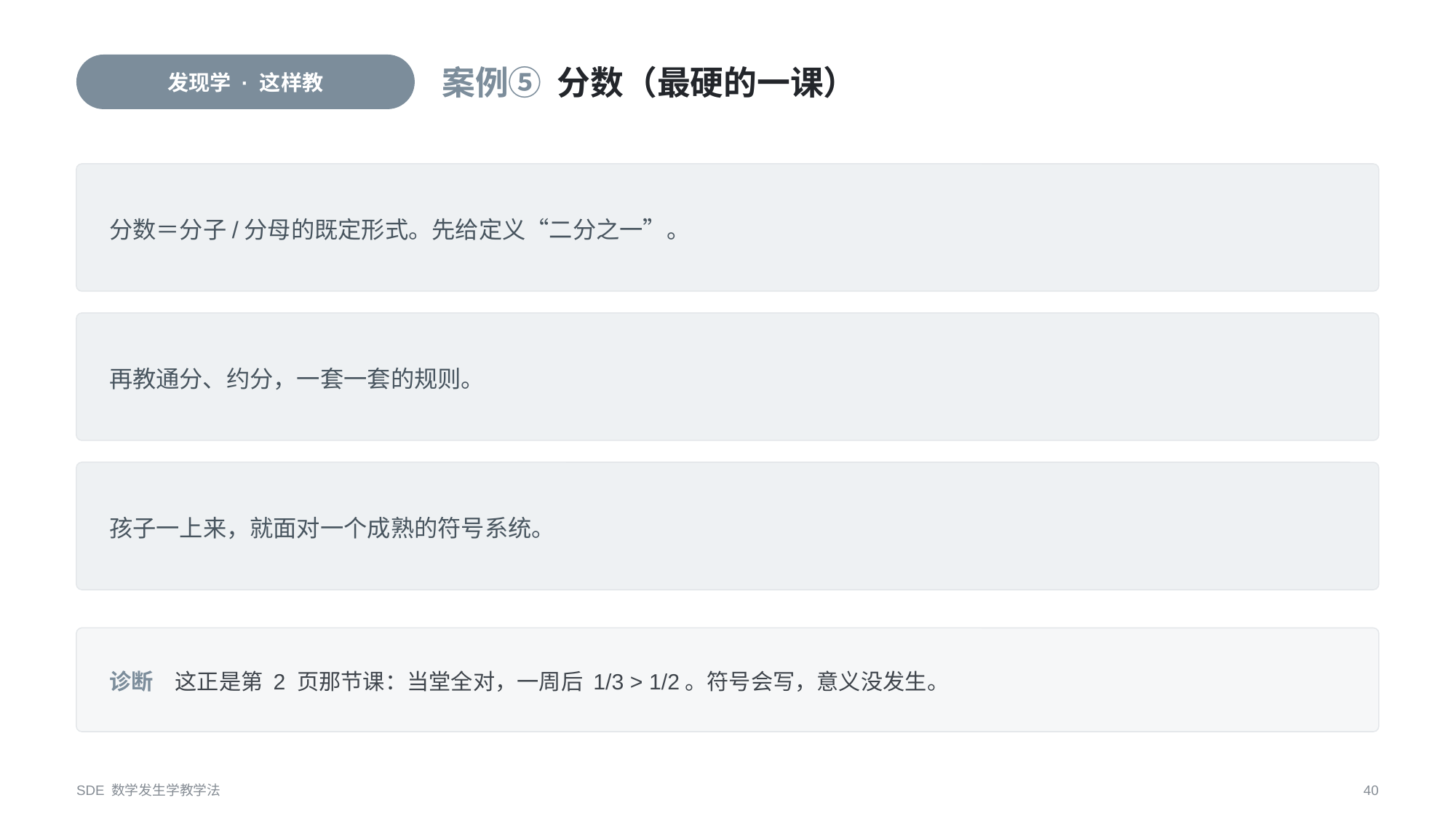

发现学 · 这样教
案例⑤  分数（最硬的一课）

分数＝分子/分母的既定形式。先给定义“二分之一”。

再教通分、约分，一套一套的规则。

孩子一上来，就面对一个成熟的符号系统。

诊断　这正是第 2 页那节课：当堂全对，一周后 1/3 > 1/2。符号会写，意义没发生。
SDE 数学发生学教学法
40